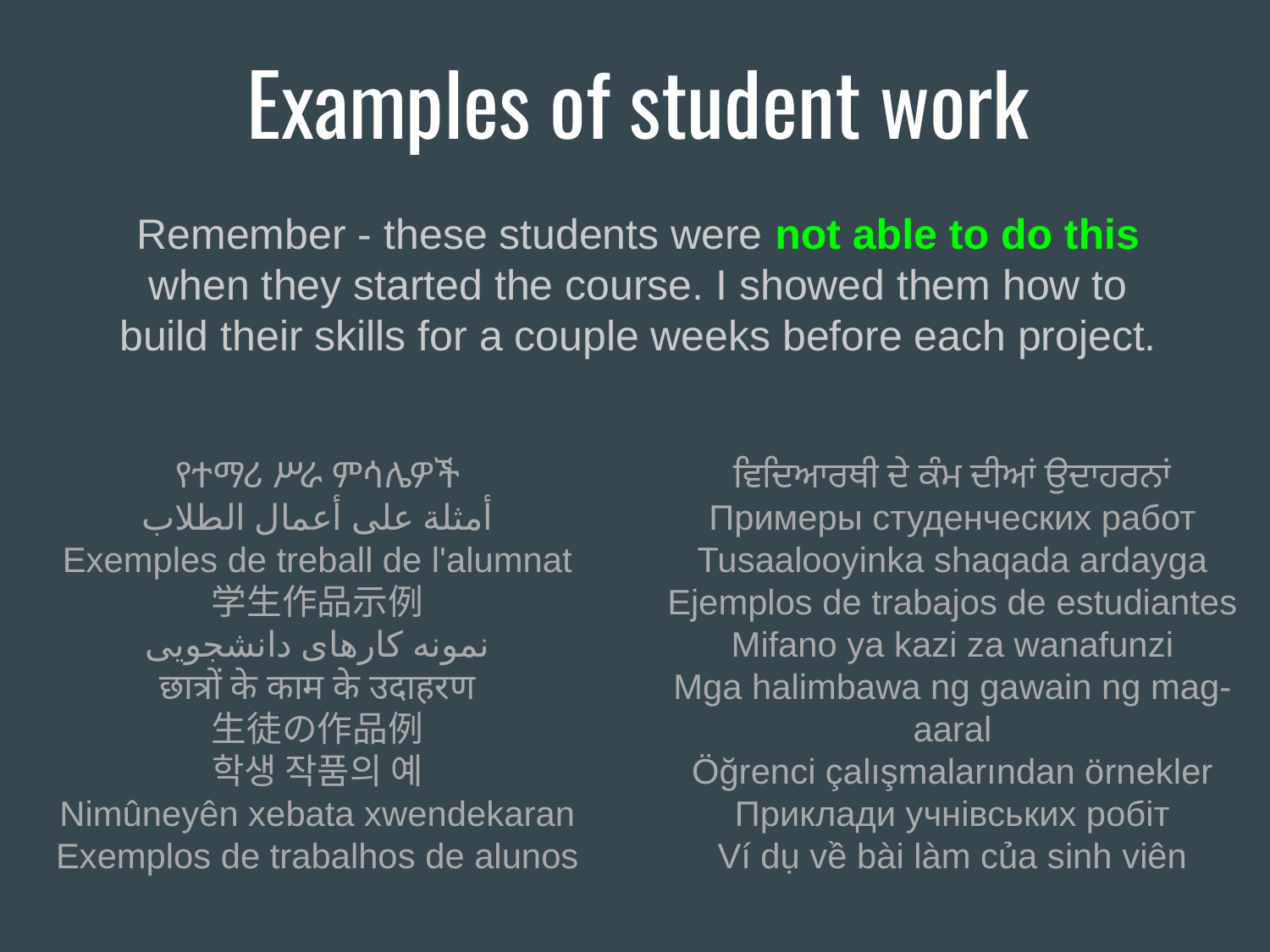

Examples of student work

Remember - these students were not able to do this when they started the course. I showed them how to build their skills for a couple weeks before each project.
የተማሪ ሥራ ምሳሌዎች
أمثلة على أعمال الطلاب
Exemples de treball de l'alumnat
学生作品示例
نمونه کارهای دانشجویی
छात्रों के काम के उदाहरण
生徒の作品例
학생 작품의 예
Nimûneyên xebata xwendekaran
Exemplos de trabalhos de alunos
ਵਿਦਿਆਰਥੀ ਦੇ ਕੰਮ ਦੀਆਂ ਉਦਾਹਰਨਾਂ
Примеры студенческих работ
Tusaalooyinka shaqada ardayga
Ejemplos de trabajos de estudiantes
Mifano ya kazi za wanafunzi
Mga halimbawa ng gawain ng mag-aaral
Öğrenci çalışmalarından örnekler
Приклади учнівських робіт
Ví dụ về bài làm của sinh viên